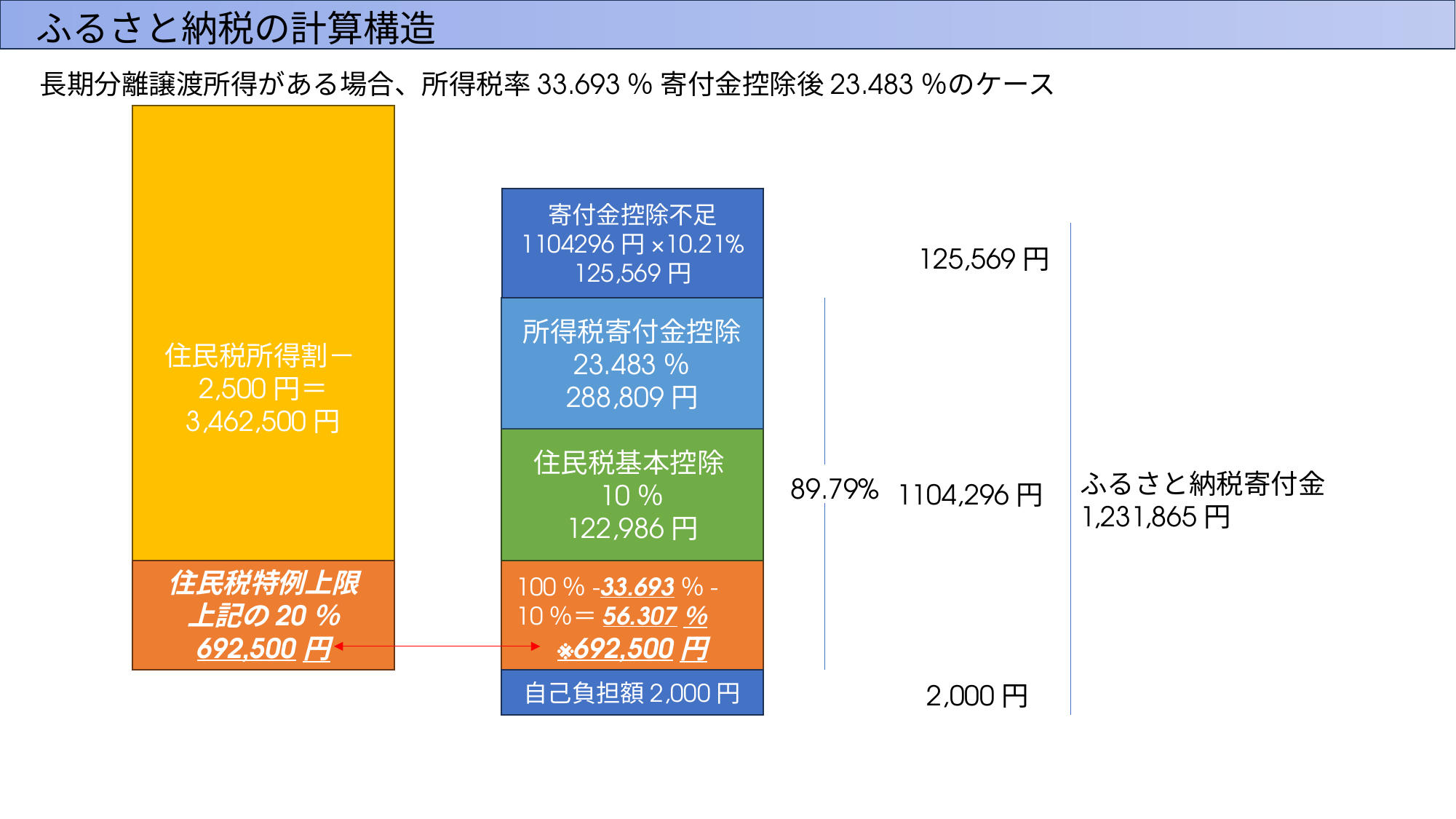

長期分離譲渡所得がある場合、所得税率33.693％ 寄付金控除後23.483％のケース
住民税所得割－2,500円＝
3,462,500円
寄付金控除不足
1104296円×10.21%
125,569円
125,569円
所得税寄付金控除
23.483％
288,809円
住民税基本控除10％
122,986円
ふるさと納税寄付金
1,231,865円

89.79%

1104,296円

住民税特例上限
上記の20％
692,500円

※692,500円
100％-33.693％-10％＝56.307％
自己負担額2,000円
2,000円